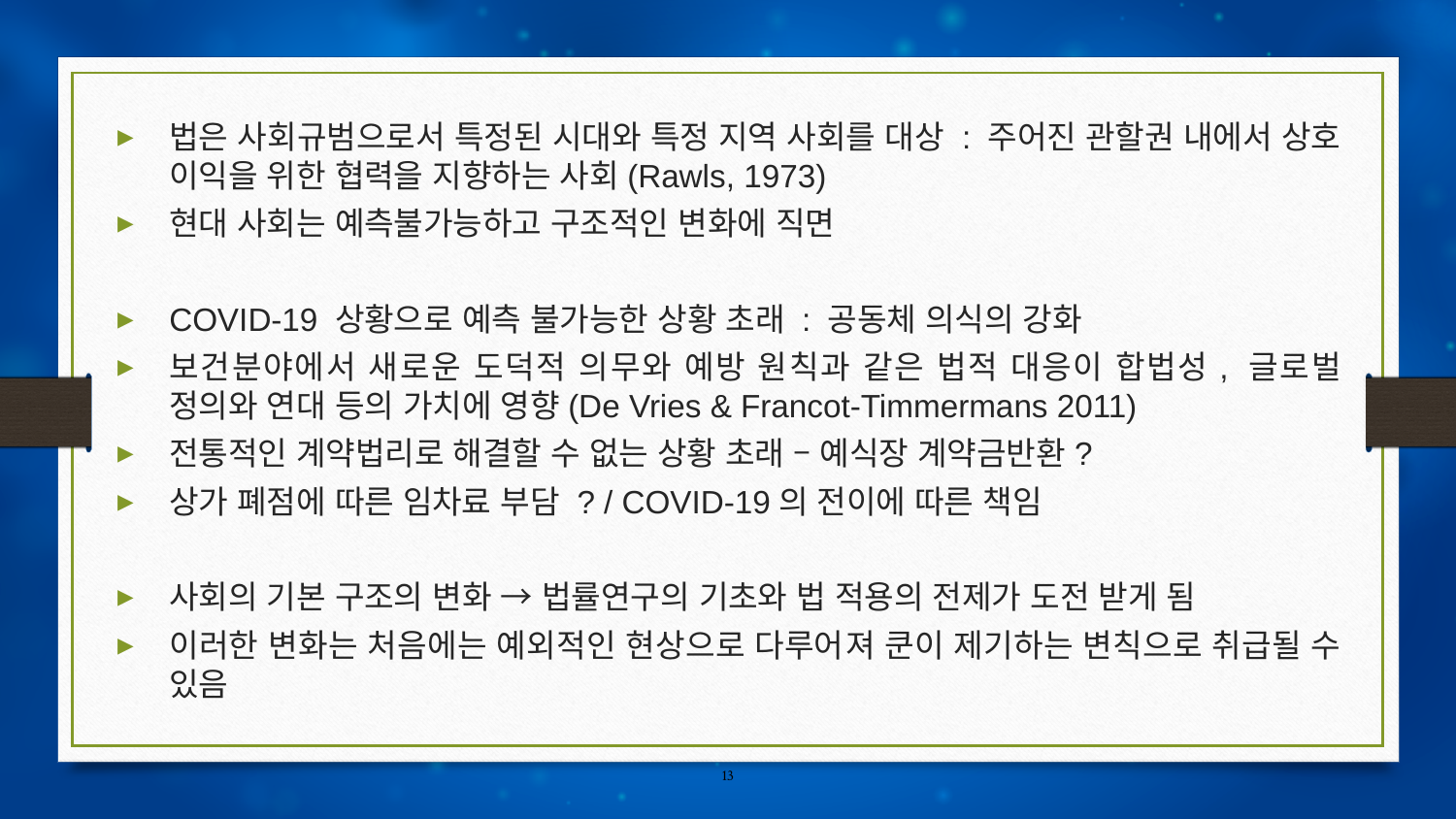

법은 사회규범으로서 특정된 시대와 특정 지역 사회를 대상 : 주어진 관할권 내에서 상호 이익을 위한 협력을 지향하는 사회(Rawls, 1973)
현대 사회는 예측불가능하고 구조적인 변화에 직면

COVID-19 상황으로 예측 불가능한 상황 초래 : 공동체 의식의 강화
보건분야에서 새로운 도덕적 의무와 예방 원칙과 같은 법적 대응이 합법성, 글로벌 정의와 연대 등의 가치에 영향(De Vries & Francot-Timmermans 2011)
전통적인 계약법리로 해결할 수 없는 상황 초래 – 예식장 계약금반환?
상가 폐점에 따른 임차료 부담 ? / COVID-19의 전이에 따른 책임

사회의 기본 구조의 변화 → 법률연구의 기초와 법 적용의 전제가 도전 받게 됨
이러한 변화는 처음에는 예외적인 현상으로 다루어져 쿤이 제기하는 변칙으로 취급될 수 있음
13